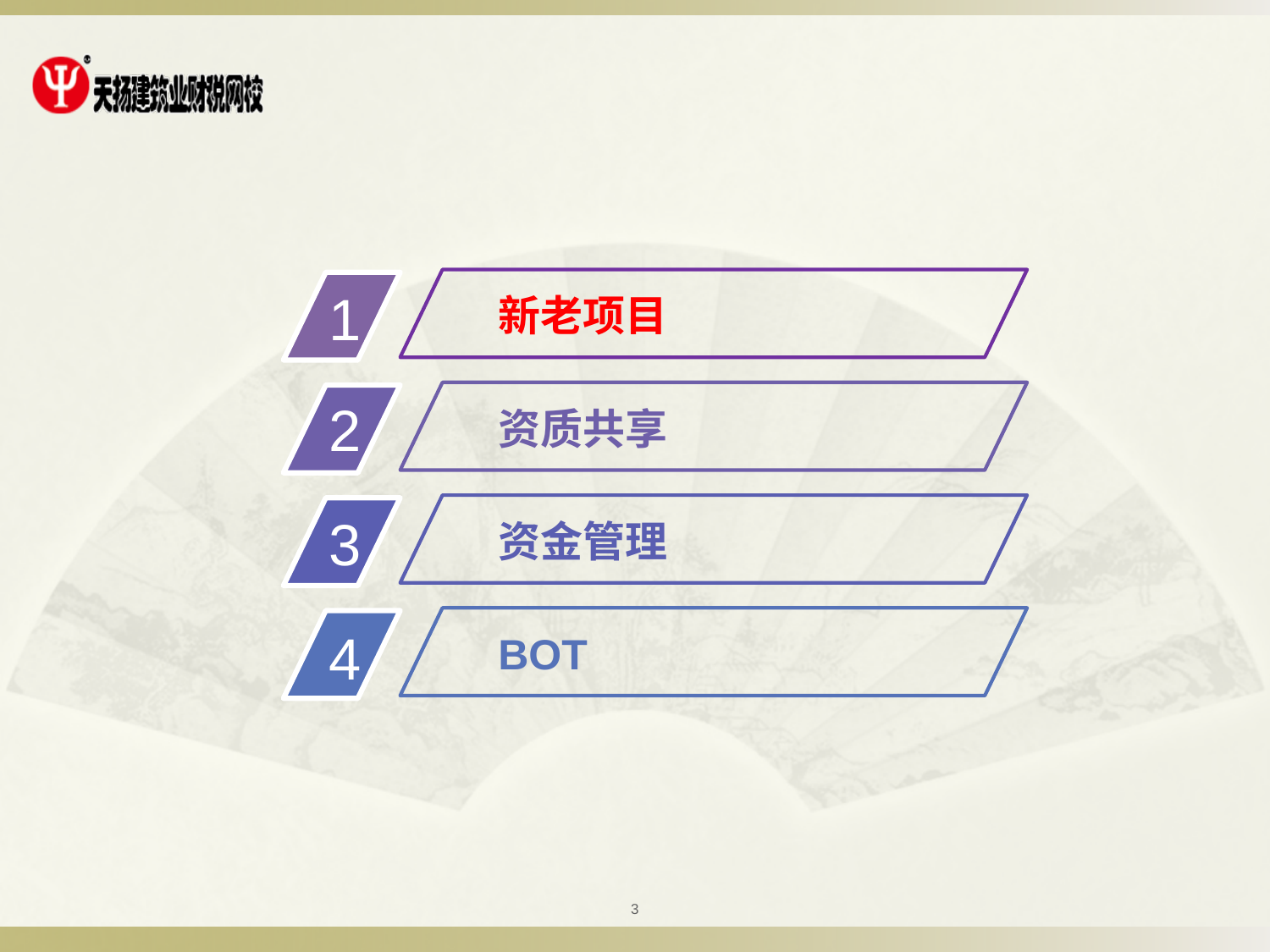

1
新老项目

2
资质共享

3
资金管理

4
BOT
3